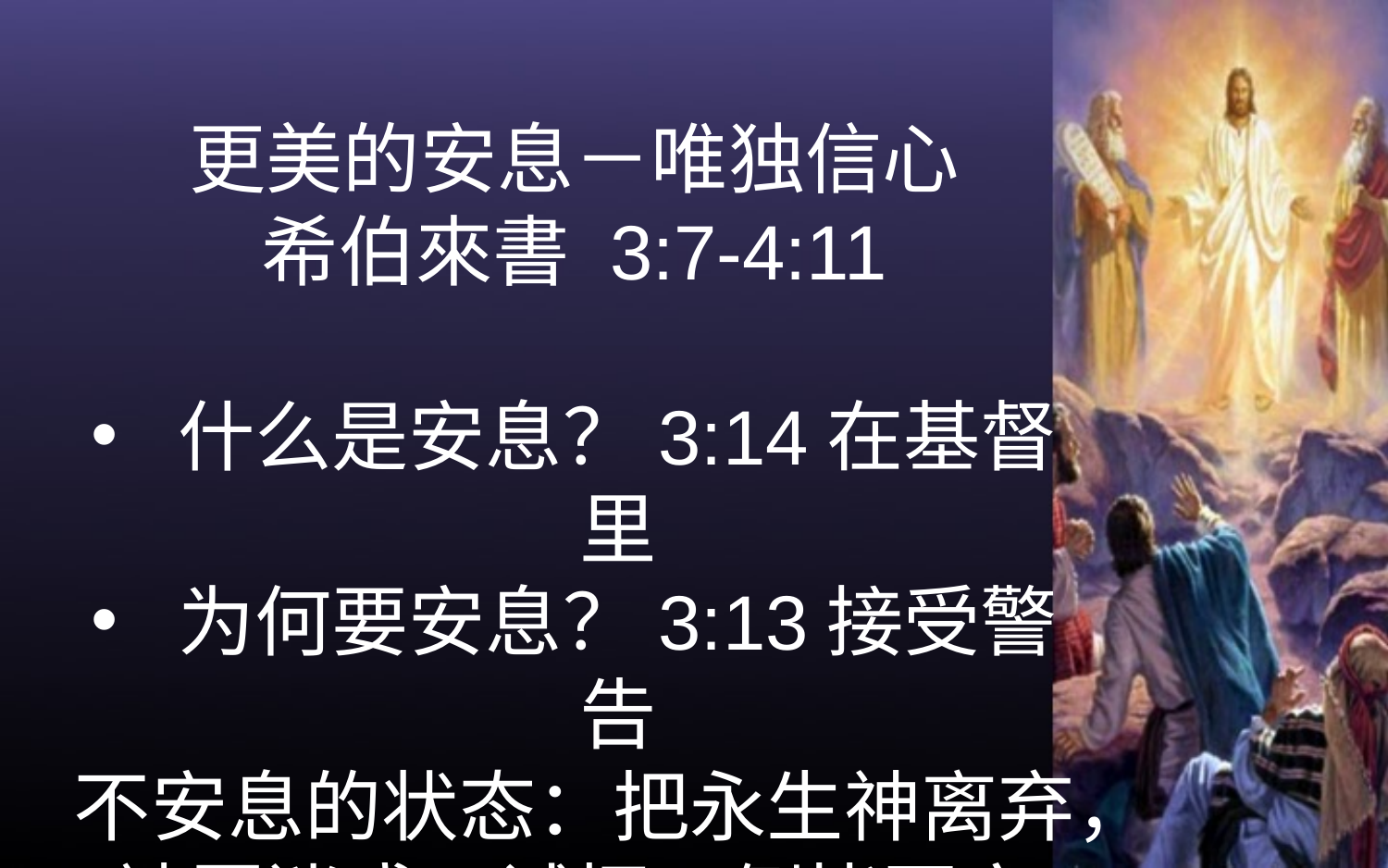

更美的安息－唯独信心
希伯來書 3:7-4:11

什么是安息？3:14在基督里
为何要安息？3:13接受警告
不安息的状态：把永生神离弃，被罪迷惑，试探，倒毙灭亡